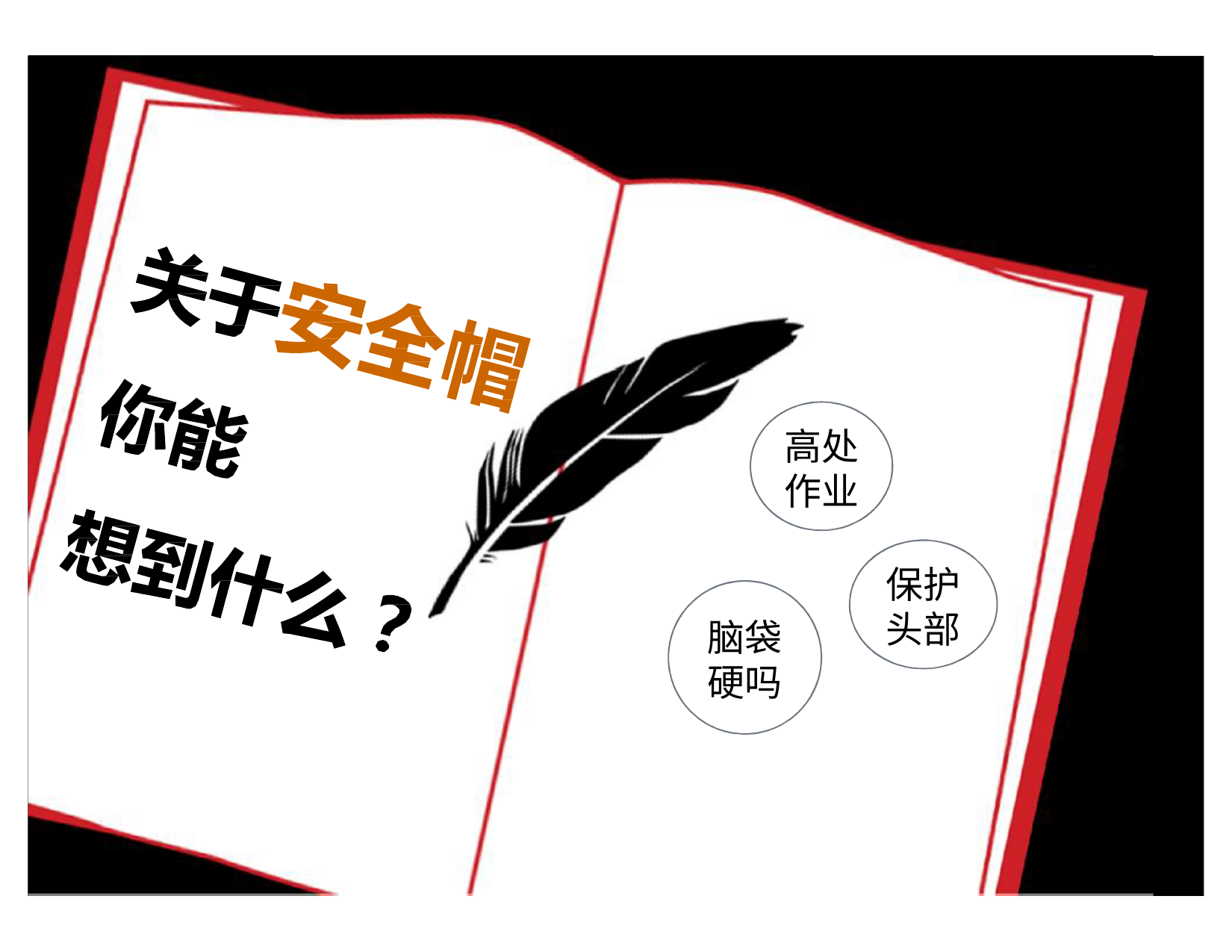

# 高处 作业

保护 头部

脑袋 硬吗